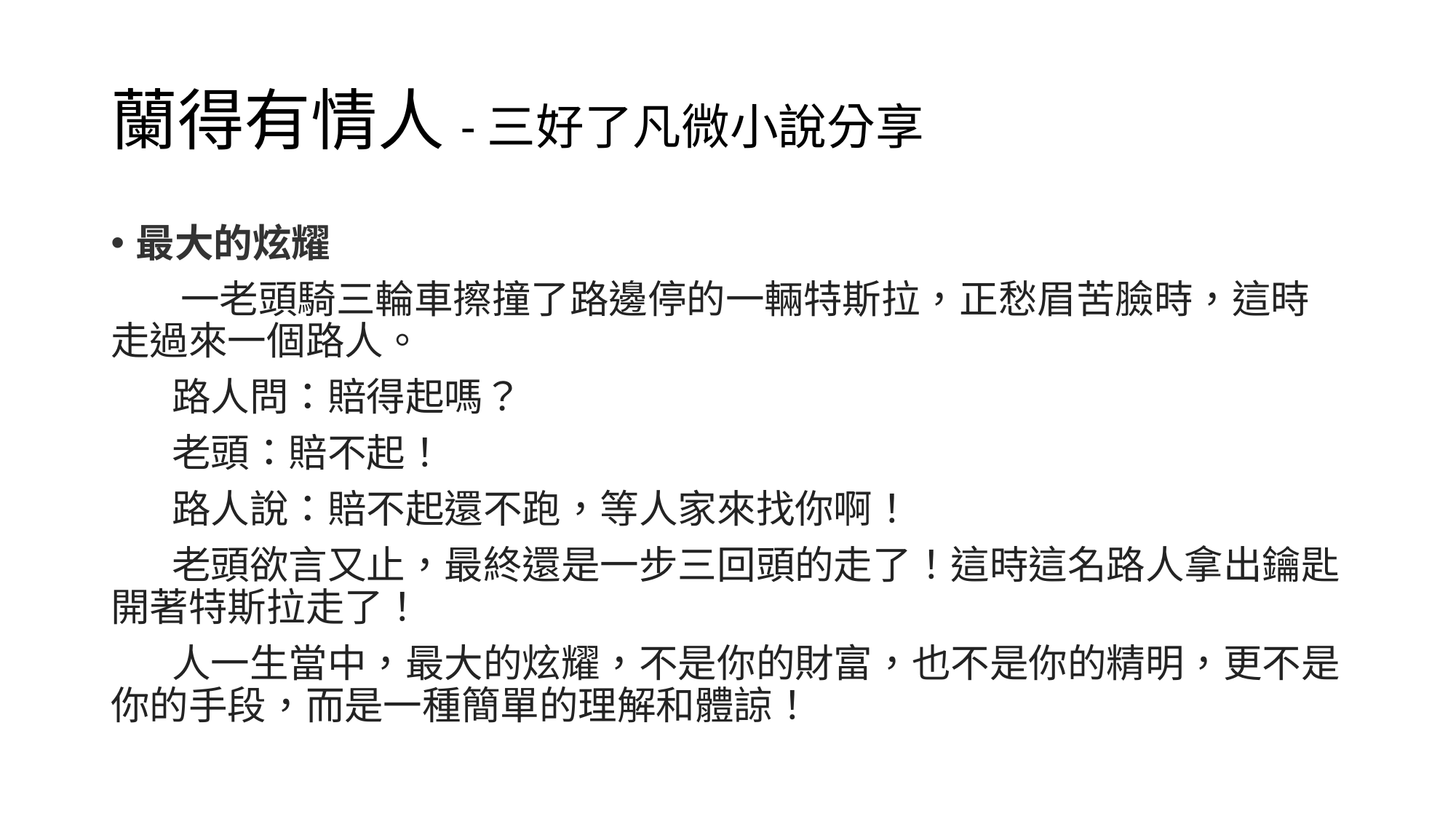

# 蘭得有情人-三好了凡微小說分享
最大的炫耀
       一老頭騎三輪車擦撞了路邊停的一輛特斯拉，正愁眉苦臉時，這時走過來一個路人。
      路人問：賠得起嗎？
      老頭：賠不起！
      路人說：賠不起還不跑，等人家來找你啊！
      老頭欲言又止，最終還是一步三回頭的走了！這時這名路人拿出鑰匙開著特斯拉走了！
      人一生當中，最大的炫耀，不是你的財富，也不是你的精明，更不是你的手段，而是一種簡單的理解和體諒！